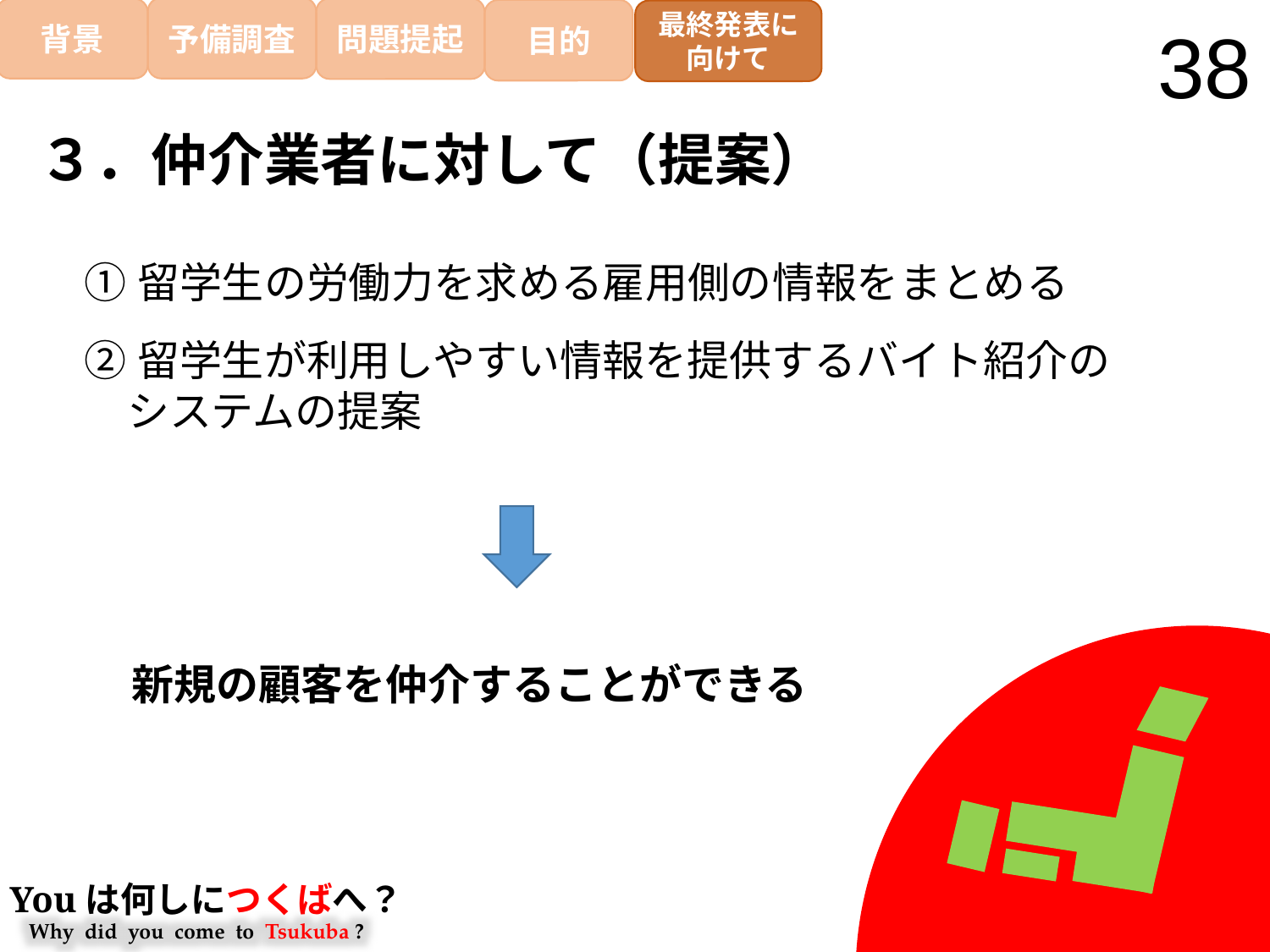

目的
予備調査
問題提起
背景
最終発表に
向けて
38
３．仲介業者に対して（提案）
①留学生の労働力を求める雇用側の情報をまとめる
②留学生が利用しやすい情報を提供するバイト紹介の
　システムの提案

新規の顧客を仲介することができる

Youは何しにつくばへ？
Why  did  you  come  to  Tsukuba ?